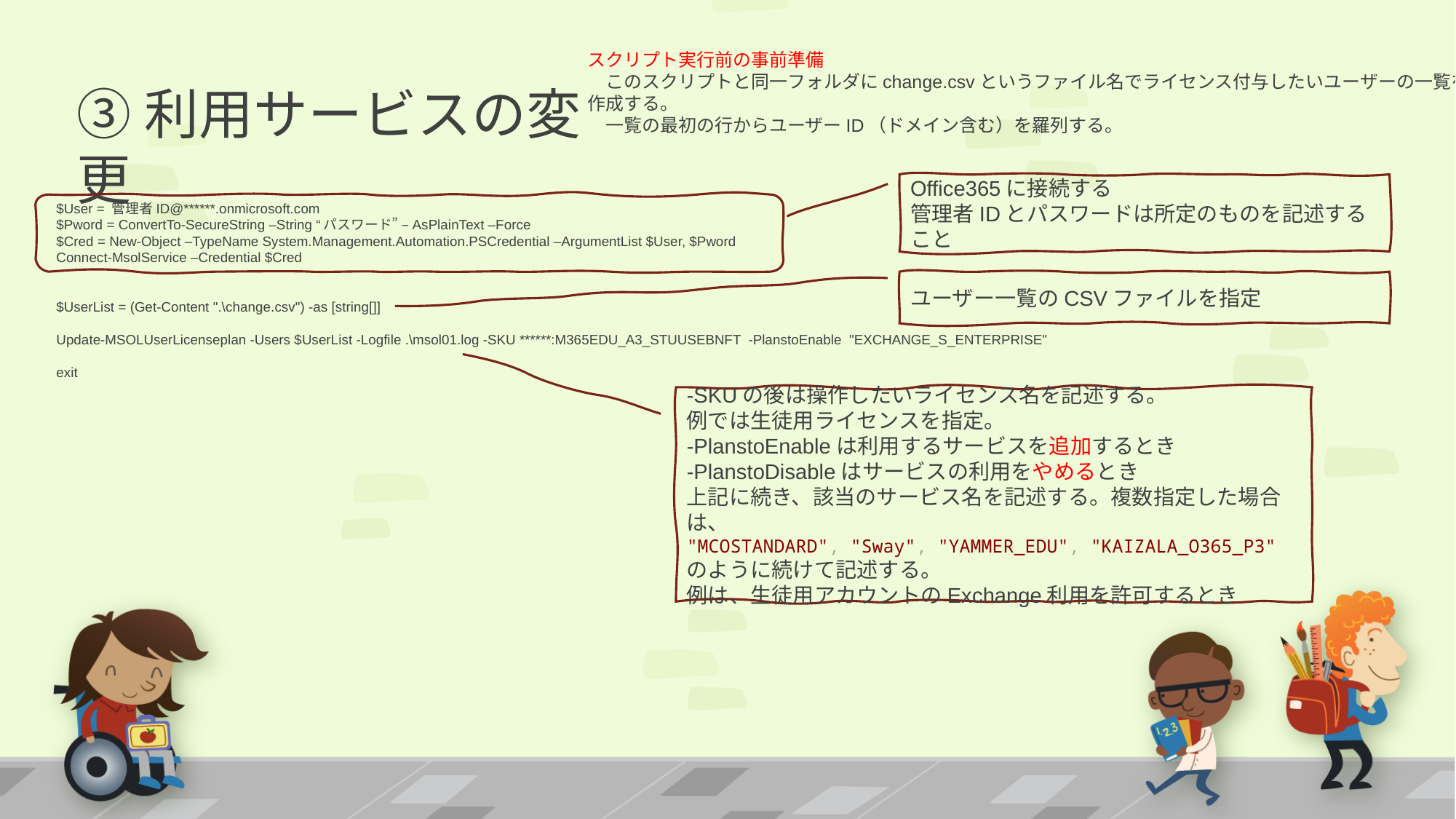

スクリプト実行前の事前準備
　このスクリプトと同一フォルダにchange.csvというファイル名でライセンス付与したいユーザーの一覧を
作成する。
　一覧の最初の行からユーザーID（ドメイン含む）を羅列する。
③利用サービスの変更
Office365に接続する
管理者IDとパスワードは所定のものを記述すること
$User = 管理者ID@******.onmicrosoft.com
$Pword = ConvertTo-SecureString –String “パスワード” –AsPlainText –Force
$Cred = New-Object –TypeName System.Management.Automation.PSCredential –ArgumentList $User, $Pword
Connect-MsolService –Credential $Cred

$UserList = (Get-Content ".\change.csv") -as [string[]]

Update-MSOLUserLicenseplan -Users $UserList -Logfile .\msol01.log -SKU ******:M365EDU_A3_STUUSEBNFT  -PlanstoEnable  "EXCHANGE_S_ENTERPRISE"

exit

ユーザー一覧のCSVファイルを指定
-SKUの後は操作したいライセンス名を記述する。
例では生徒用ライセンスを指定。
-PlanstoEnableは利用するサービスを追加するとき
-PlanstoDisableはサービスの利用をやめるとき
上記に続き、該当のサービス名を記述する。複数指定した場合は、
"MCOSTANDARD", "Sway", "YAMMER_EDU", "KAIZALA_O365_P3"
のように続けて記述する。
例は、生徒用アカウントのExchange利用を許可するとき